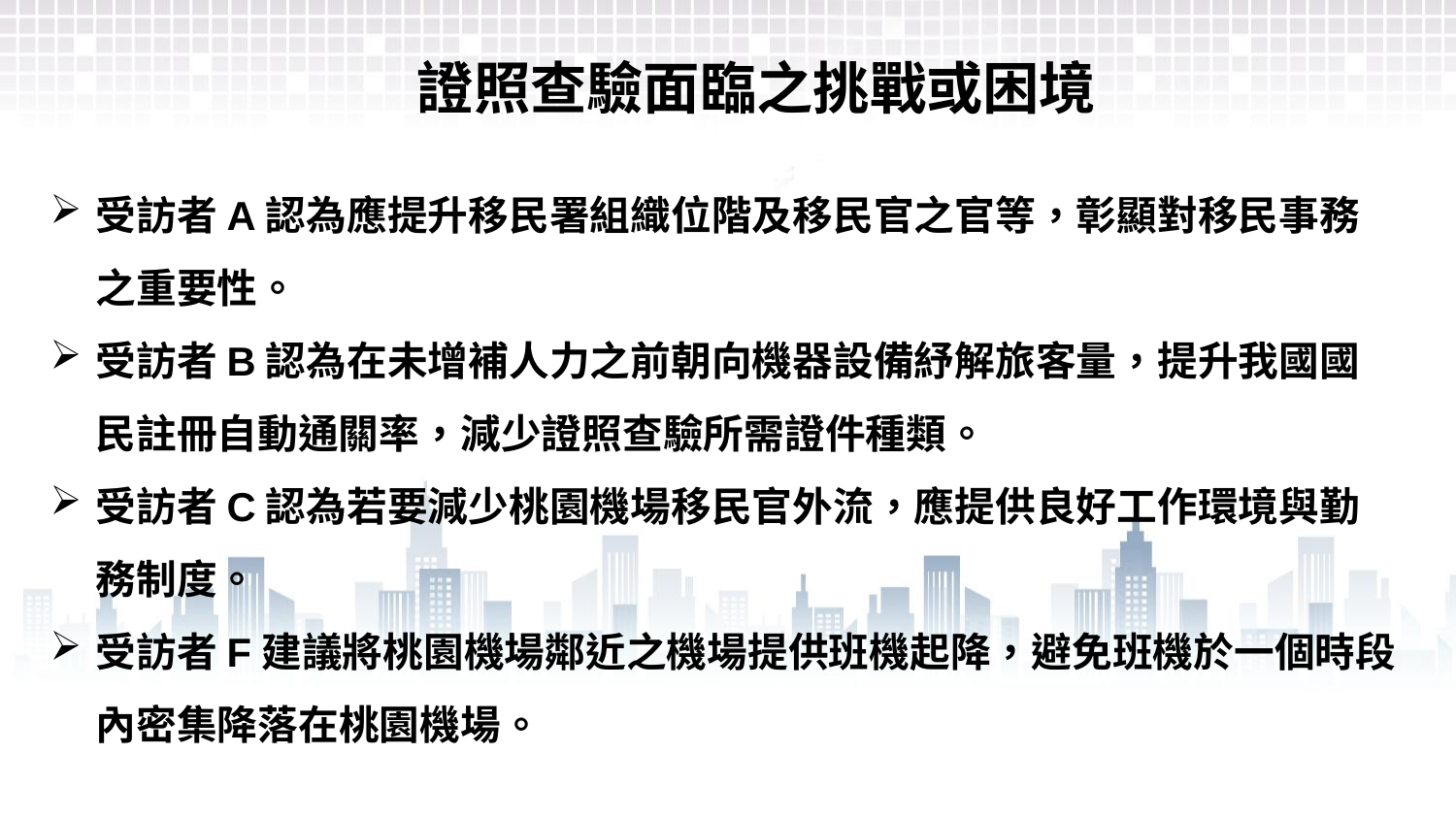

證照查驗面臨之挑戰或困境

受訪者A認為應提升移民署組織位階及移民官之官等，彰顯對移民事務之重要性。
受訪者B認為在未增補人力之前朝向機器設備紓解旅客量，提升我國國民註冊自動通關率，減少證照查驗所需證件種類。
受訪者C認為若要減少桃園機場移民官外流，應提供良好工作環境與勤務制度。
受訪者F建議將桃園機場鄰近之機場提供班機起降，避免班機於一個時段內密集降落在桃園機場。